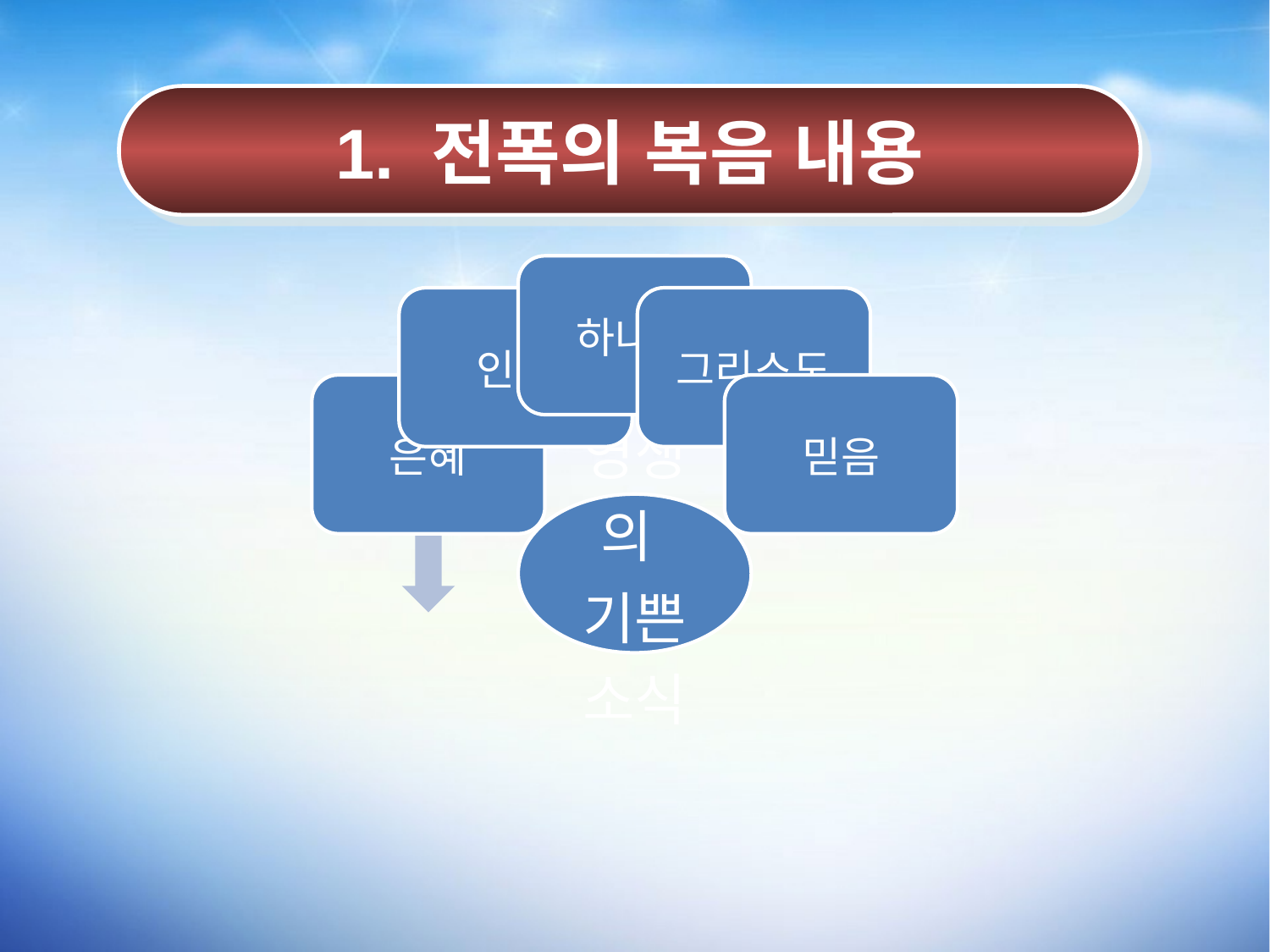

1. 전폭의 복음 내용
영생의
기쁜 소식
은혜
인간
하나님
그리스도
믿음